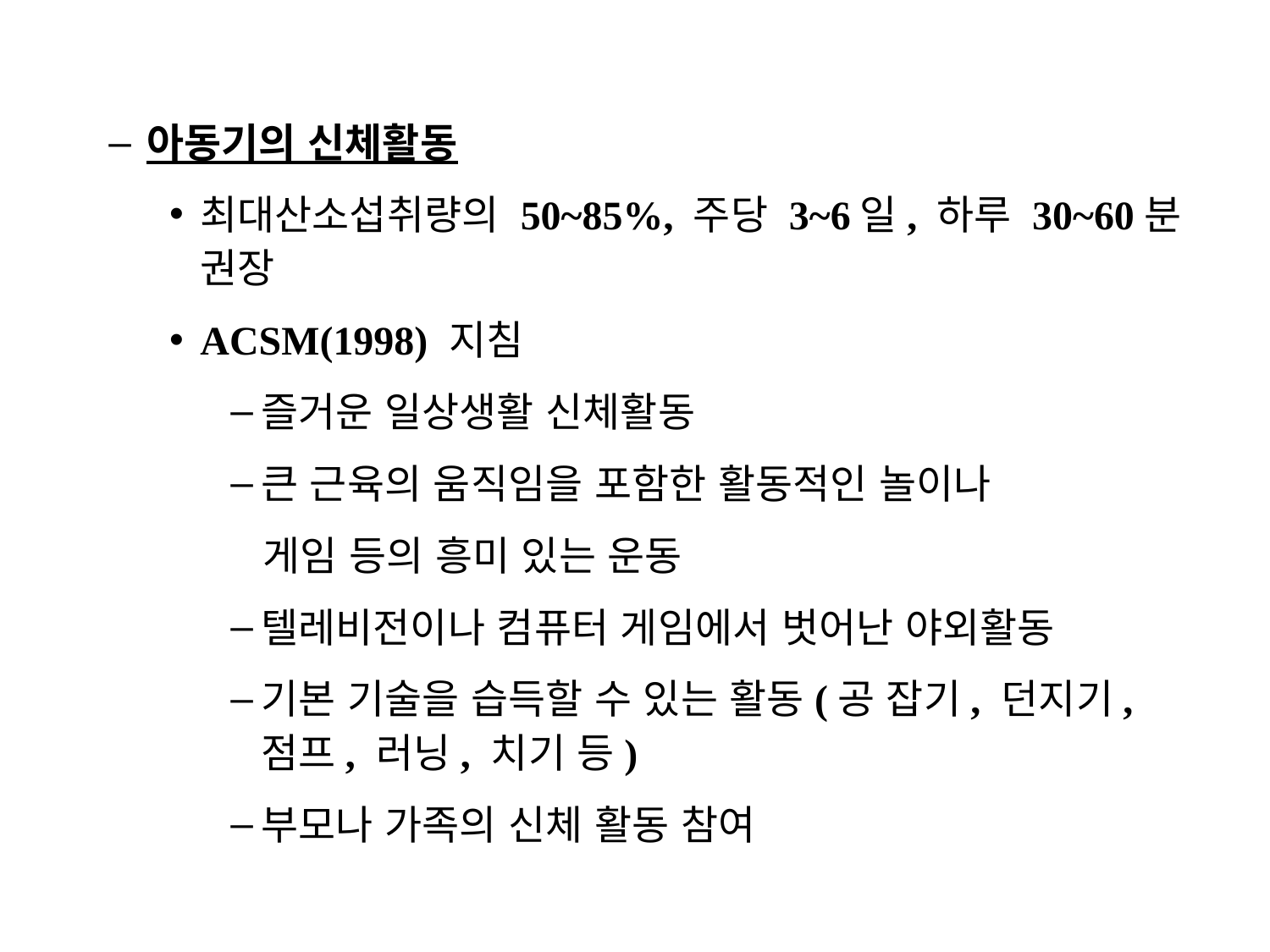

아동기의 신체활동
최대산소섭취량의 50~85%, 주당 3~6일, 하루 30~60분 권장
ACSM(1998) 지침
즐거운 일상생활 신체활동
큰 근육의 움직임을 포함한 활동적인 놀이나
  게임 등의 흥미 있는 운동
텔레비전이나 컴퓨터 게임에서 벗어난 야외활동
기본 기술을 습득할 수 있는 활동(공 잡기, 던지기, 점프, 러닝, 치기 등)
부모나 가족의 신체 활동 참여